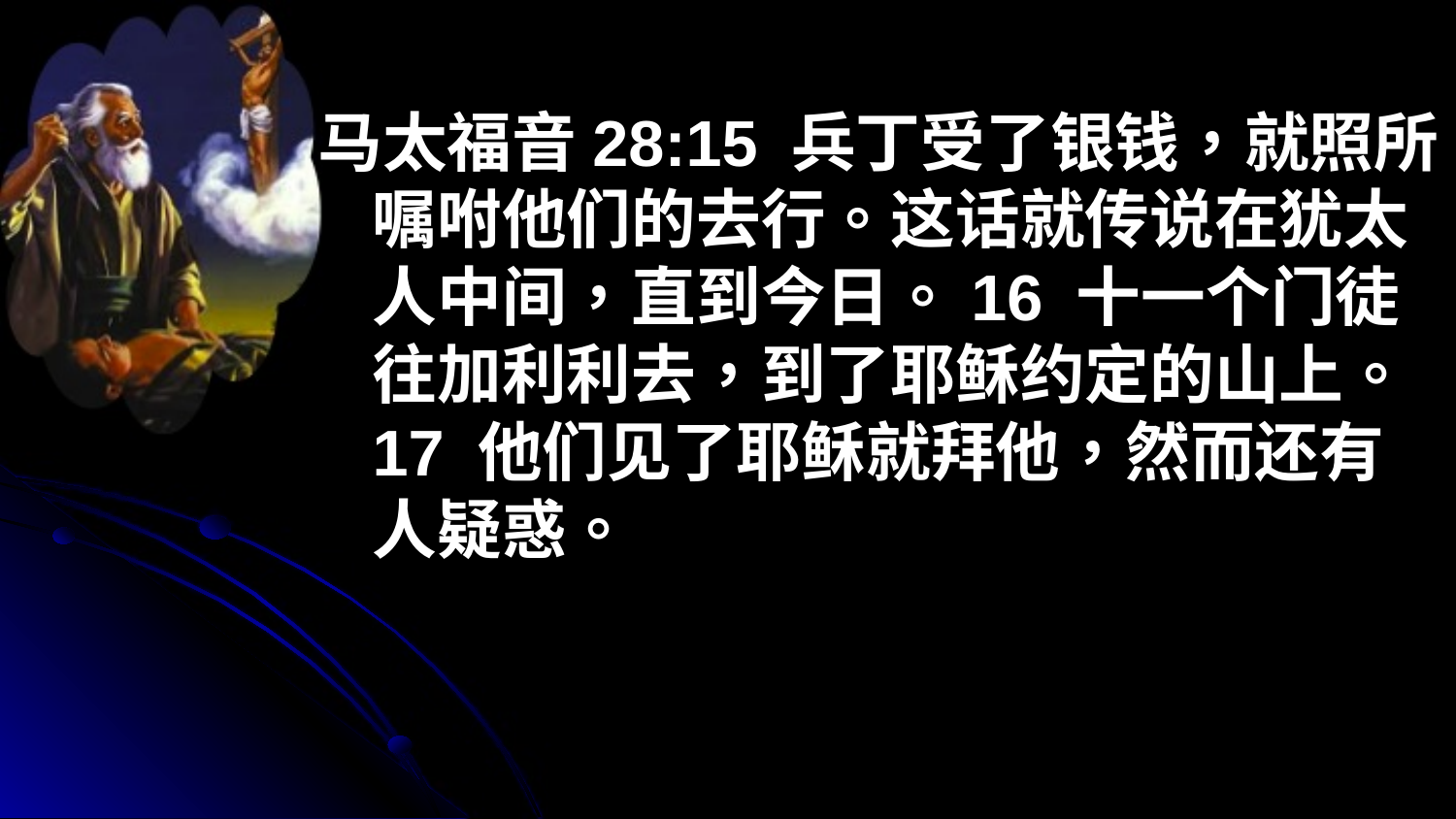

马太福音28:15 兵丁受了银钱，就照所嘱咐他们的去行。这话就传说在犹太人中间，直到今日。16 十一个门徒往加利利去，到了耶稣约定的山上。 17 他们见了耶稣就拜他，然而还有人疑惑。